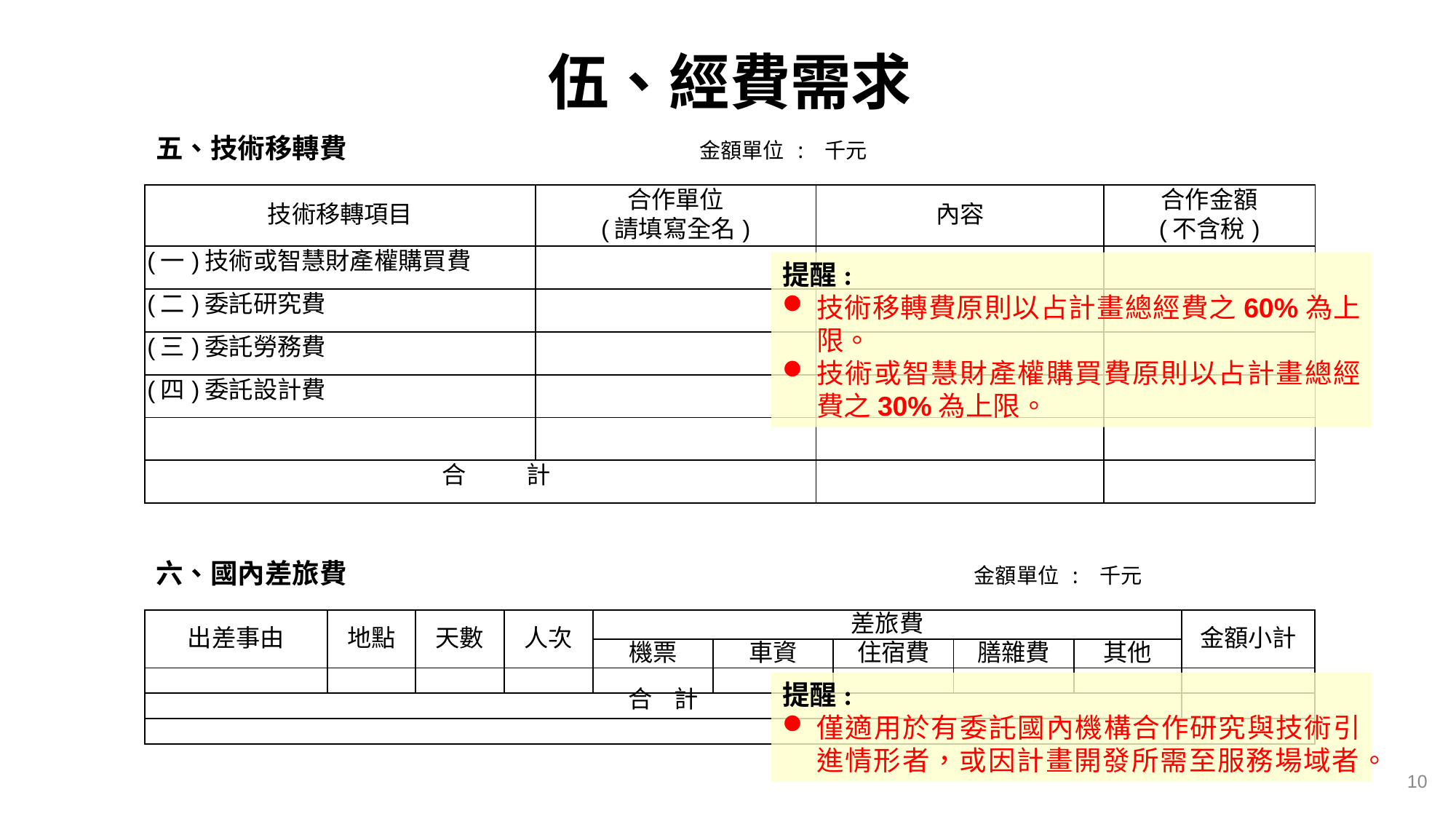

# 伍、經費需求
五、技術移轉費                                                         金額單位 : 千元

六、國內差旅費　　　　　　　　　　　　　　　　　　                      金額單位 : 千元

| 技術移轉項目 | 合作單位 (請填寫全名) | 內容 | 合作金額 (不含稅) |
| --- | --- | --- | --- |
| (一)技術或智慧財產權購買費 |  |  |  |
| (二)委託研究費 |  |  |  |
| (三)委託勞務費 |  |  |  |
| (四)委託設計費 |  |  |  |
|  |  |  |  |
| 合 計 |  |  |  |
提醒:
技術移轉費原則以占計畫總經費之60%為上限。
技術或智慧財產權購買費原則以占計畫總經費之30%為上限。
| 出差事由 | 地點 | 天數 | 人次 | 差旅費 |  |  |  |  | 金額小計 |
| --- | --- | --- | --- | --- | --- | --- | --- | --- | --- |
|  |  |  |  | 機票 | 車資 | 住宿費 | 膳雜費 | 其他 |  |
|  |  |  |  |  |  |  |  |  |  |
| 合 計 |  |  |  |  |  |  |  |  |  |
|  |  |  |  |  |  |  |  |  |  |
提醒:
僅適用於有委託國內機構合作研究與技術引進情形者，或因計畫開發所需至服務場域者。
10